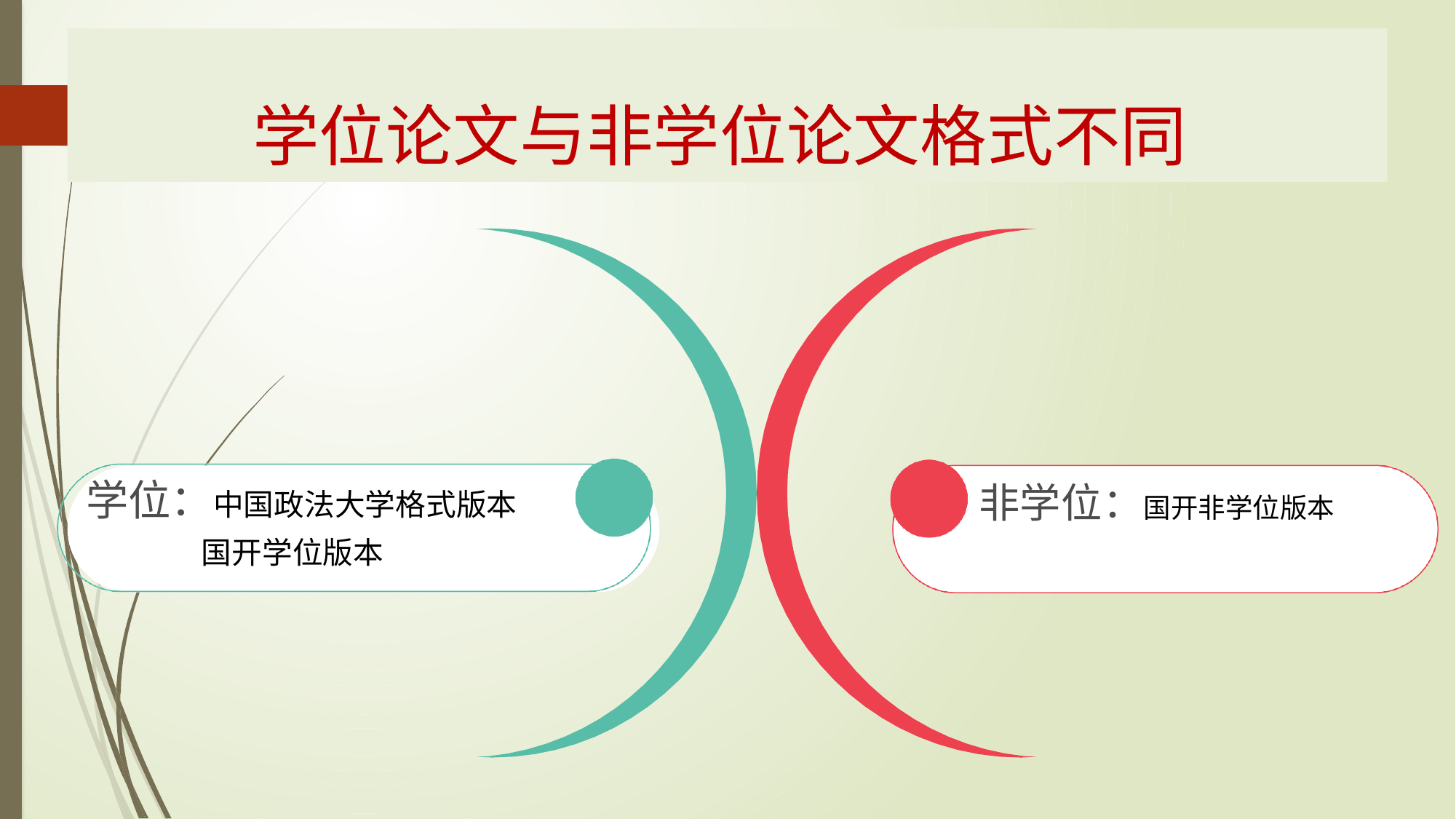

# 学位论文与非学位论文格式不同

学位：中国政法大学格式版本
                国开学位版本
非学位：国开非学位版本